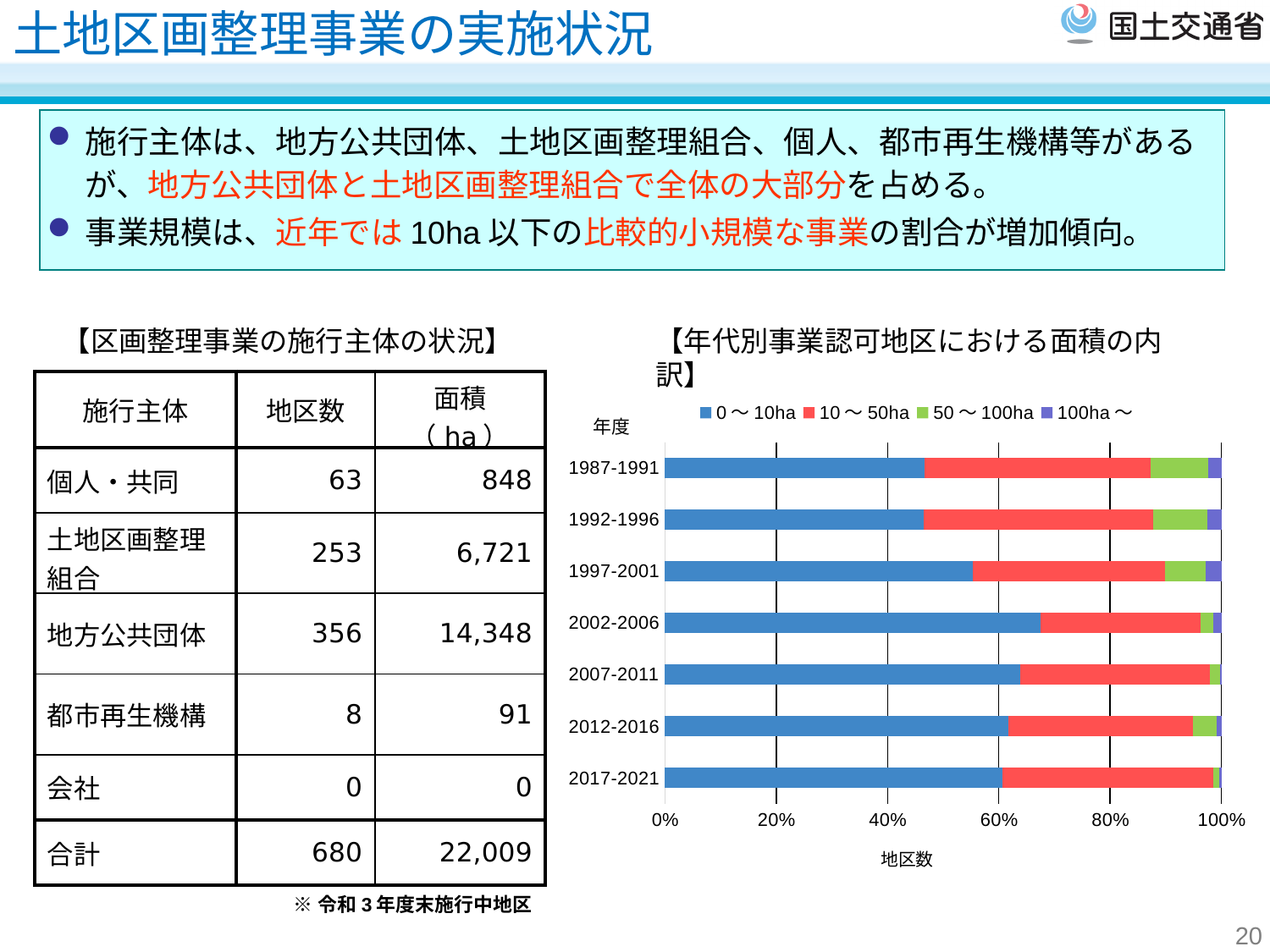

土地区画整理事業の実施状況
施行主体は、地方公共団体、土地区画整理組合、個人、都市再生機構等があるが、地方公共団体と土地区画整理組合で全体の大部分を占める。
事業規模は、近年では10ha以下の比較的小規模な事業の割合が増加傾向。
【区画整理事業の施行主体の状況】
【年代別事業認可地区における面積の内訳】

### Chart: 年度

| Category | 0～10ha | 10～50ha | 50～100ha | 100ha～ |
|---|---|---|---|---|
| 2017-2021 | 0.6059479553903345 | 0.379182156133829 | 0.011152416356877323 | 0.0037174721189591076 |
| 2012-2016 | 0.6171428571428571 | 0.3314285714285714 | 0.04285714285714286 | 0.008571428571428572 |
| 2007-2011 | 0.6388059701492538 | 0.3402985074626866 | 0.01791044776119403 | 0.0029850746268656717 |
| 2002-2006 | 0.6753812636165577 | 0.2875816993464052 | 0.02178649237472767 | 0.015250544662309368 |
| 1997-2001 | 0.5533642691415314 | 0.345707656612529 | 0.07192575406032482 | 0.029002320185614848 |
| 1992-1996 | 0.46526655896607433 | 0.41276252019386106 | 0.09612277867528271 | 0.025848142164781908 |
| 1987-1991 | 0.46720575022461813 | 0.40610961365678344 | 0.10332434860736747 | 0.02336028751123091 |
| 施行主体 | 地区数 | 面積（ha） |
| --- | --- | --- |
| 個人・共同 | 63 | 848 |
| 土地区画整理組合 | 253 | 6,721 |
| 地方公共団体 | 356 | 14,348 |
| 都市再生機構 | 8 | 91 |
| 会社 | 0 | 0 |
| 合計 | 680 | 22,009 |
※令和3年度末施行中地区
20